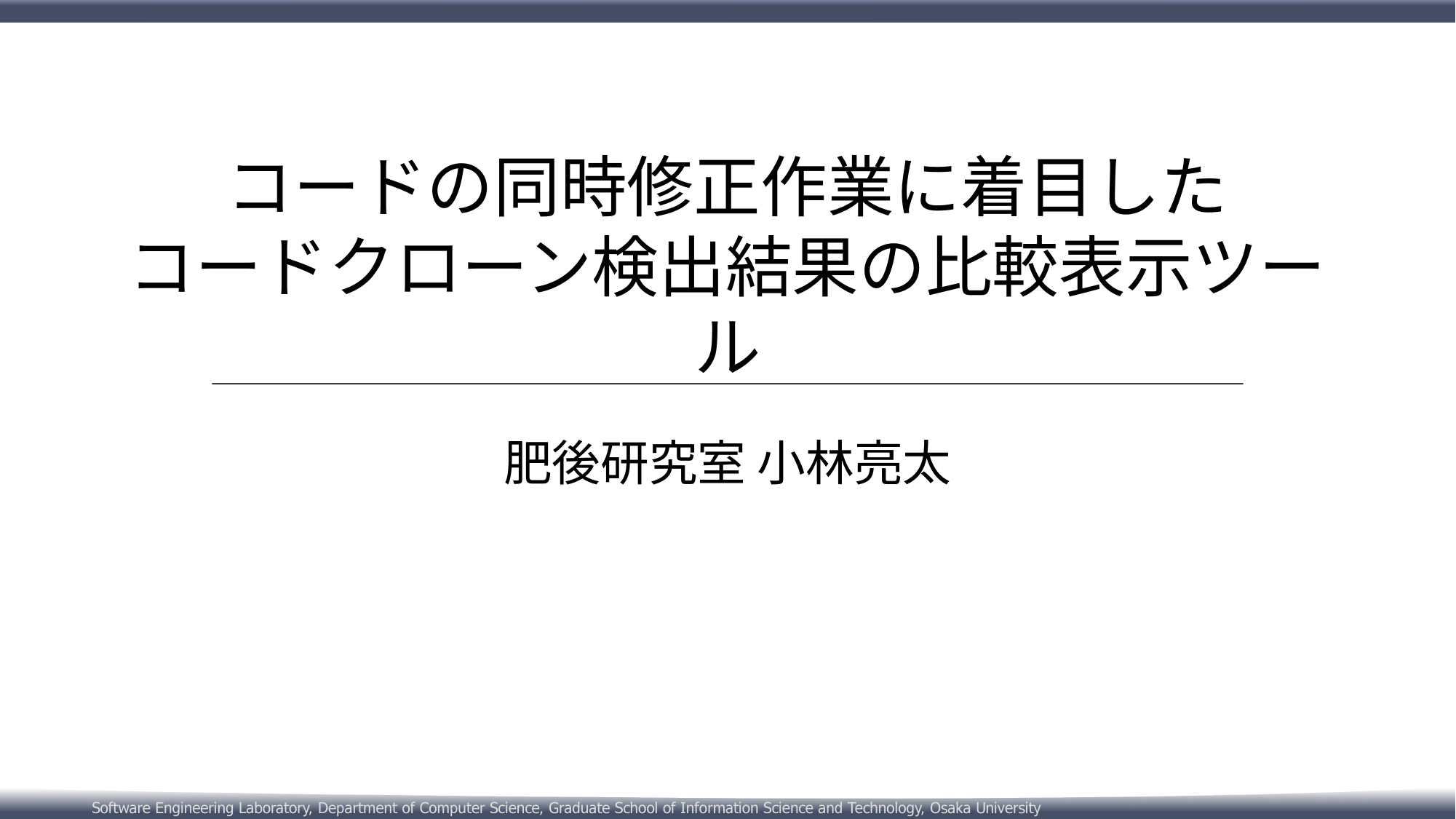

# コードの同時修正作業に着目した コードクローン検出結果の比較表示ツール
肥後研究室 小林亮太